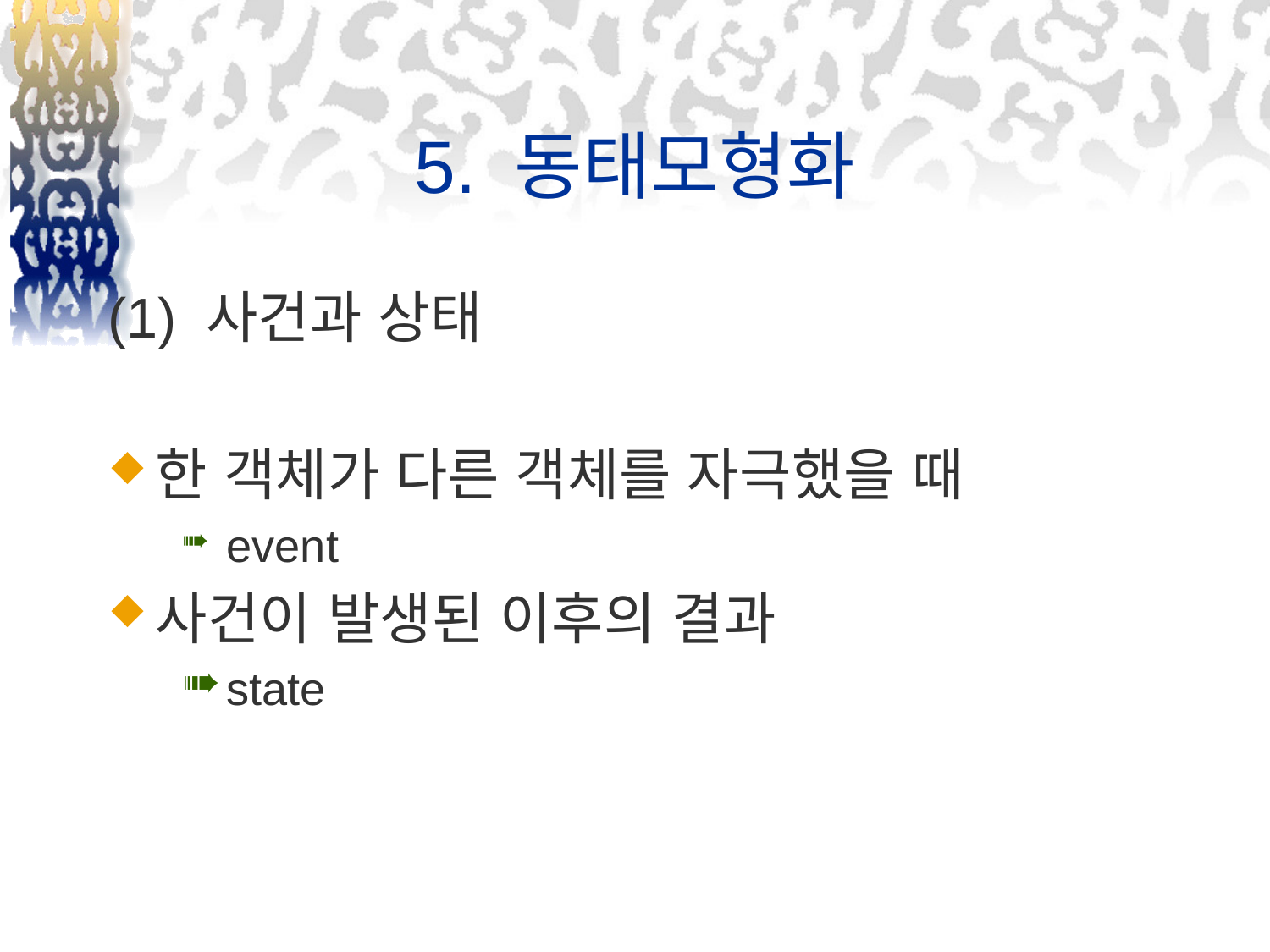

# 5. 동태모형화
(1) 사건과 상태

한 객체가 다른 객체를 자극했을 때
event
사건이 발생된 이후의 결과
state